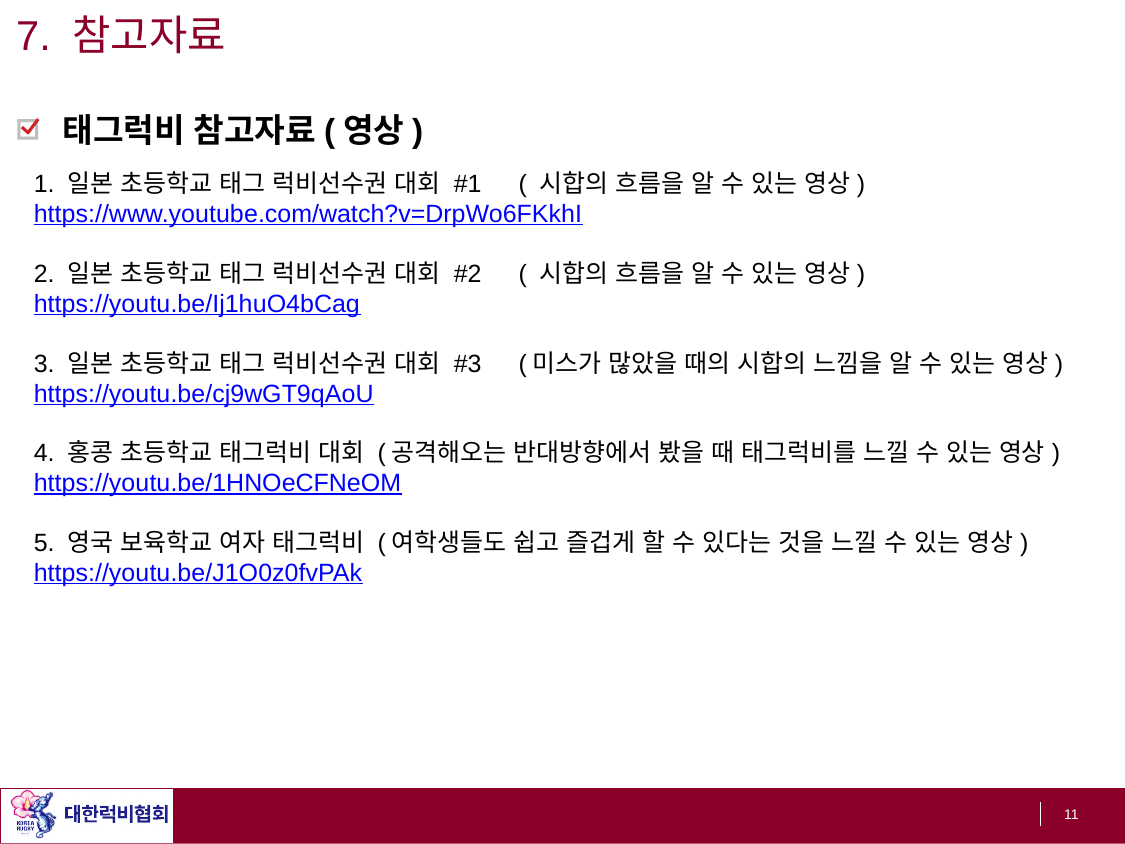

7. 참고자료
태그럭비 참고자료(영상)
1. 일본 초등학교 태그 럭비선수권 대회 #1　( 시합의 흐름을 알 수 있는 영상)
https://www.youtube.com/watch?v=DrpWo6FKkhI

2. 일본 초등학교 태그 럭비선수권 대회 #2　( 시합의 흐름을 알 수 있는 영상)
https://youtu.be/Ij1huO4bCag

3. 일본 초등학교 태그 럭비선수권 대회 #3　(미스가 많았을 때의 시합의 느낌을 알 수 있는 영상)
https://youtu.be/cj9wGT9qAoU

4. 홍콩 초등학교 태그럭비 대회 (공격해오는 반대방향에서 봤을 때 태그럭비를 느낄 수 있는 영상)
https://youtu.be/1HNOeCFNeOM

5. 영국 보육학교 여자 태그럭비 (여학생들도 쉽고 즐겁게 할 수 있다는 것을 느낄 수 있는 영상)
https://youtu.be/J1O0z0fvPAk